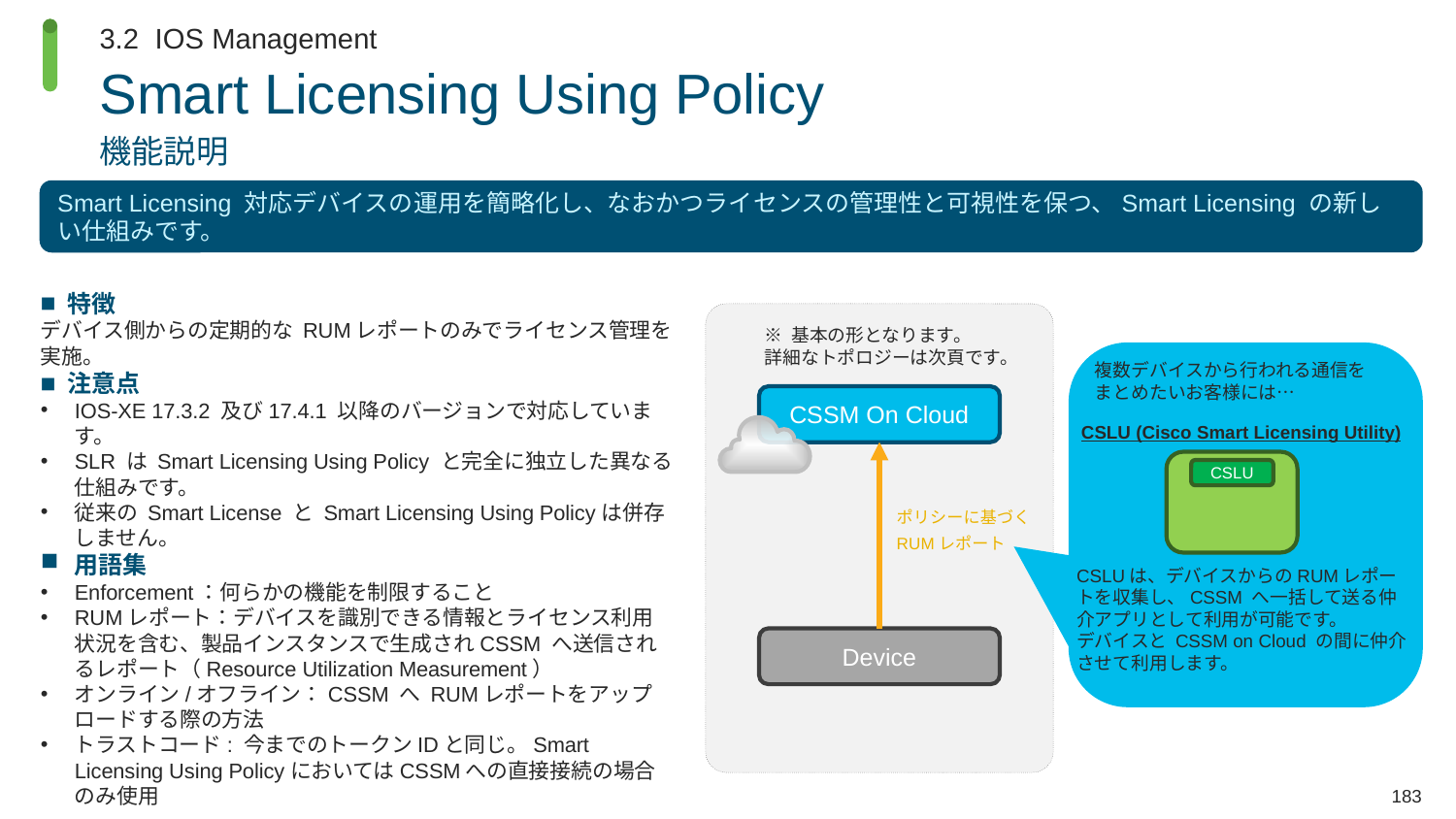

3.2  IOS Management
# Smart Licensing Using Policy
機能説明
Smart Licensing 対応デバイスの運用を簡略化し、なおかつライセンスの管理性と可視性を保つ、Smart Licensing の新しい仕組みです。
特徴
デバイス側からの定期的な RUMレポートのみでライセンス管理を実施。
注意点
IOS-XE 17.3.2 及び17.4.1 以降のバージョンで対応しています。
SLR は Smart Licensing Using Policy と完全に独立した異なる仕組みです。
従来の Smart License と Smart Licensing Using Policyは併存しません。
用語集
Enforcement：何らかの機能を制限すること​
RUMレポート：デバイスを識別できる情報とライセンス利用状況を含む、製品インスタンスで生成されCSSM へ送信されるレポート​（Resource Utilization Measurement）
オンライン/オフライン：CSSM へ RUMレポートをアップロードする際の方法​
トラストコード: 今までのトークンIDと同じ。Smart Licensing Using PolicyにおいてはCSSMへの直接接続の場合のみ使用​

※ 基本の形となります。
詳細なトポロジーは次頁です。

複数デバイスから行われる通信を
まとめたいお客様には…
CSSM On Cloud
CSLU (Cisco Smart Licensing Utility)

CSLU
ポリシーに基づく
RUMレポート
CSLUは、デバイスからのRUMレポートを収集し、CSSM へ一括して送る仲介アプリとして利用が可能です。
デバイスと CSSM on Cloud の間に仲介させて利用します。

Device
183